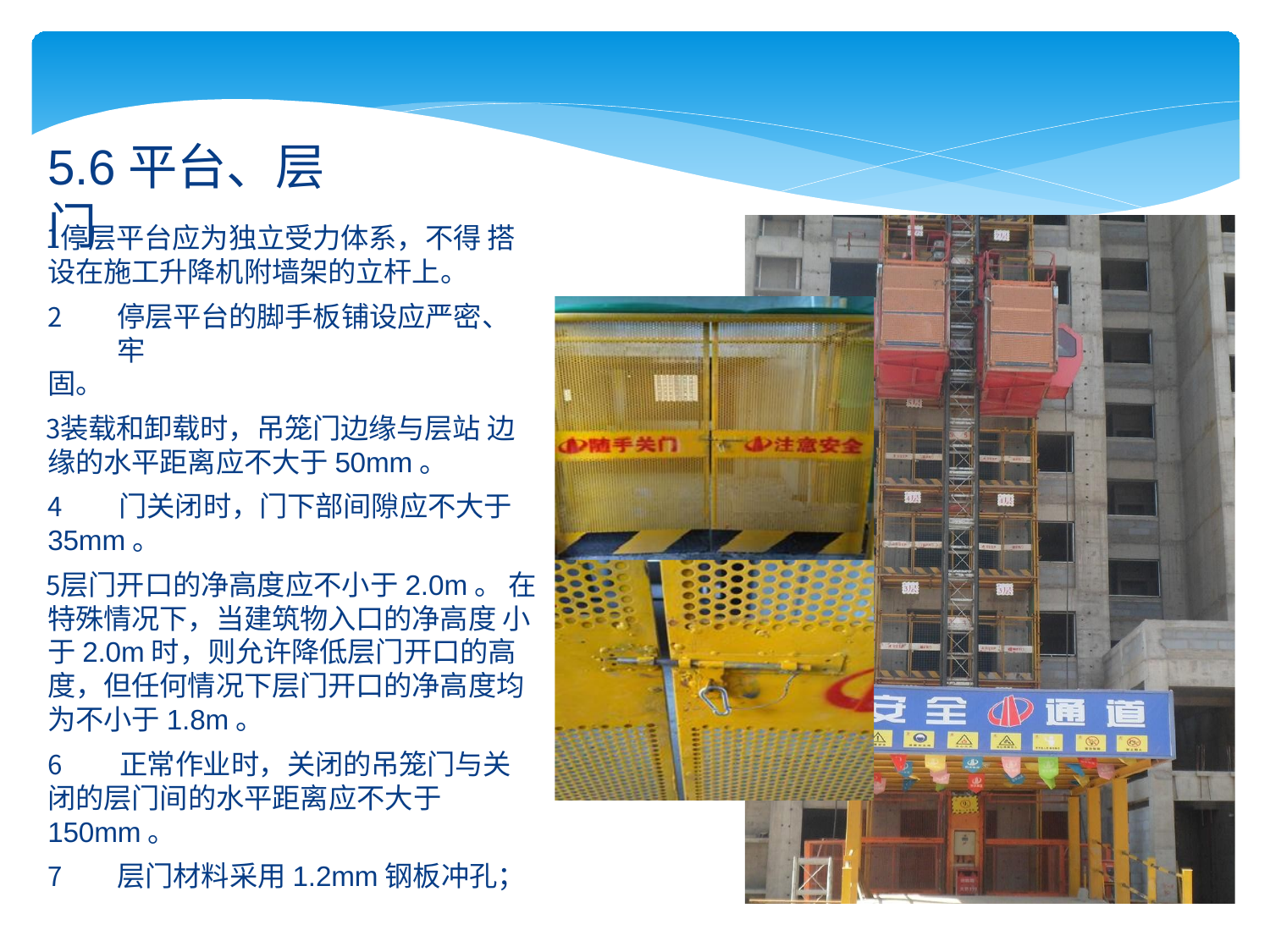

# 5.6平台、层门

停层平台应为独立受力体系，不得 搭设在施工升降机附墙架的立杆上。
停层平台的脚手板铺设应严密、牢
固。
装载和卸载时，吊笼门边缘与层站 边缘的水平距离应不大于50mm。
门关闭时，门下部间隙应不大于
35mm。
层门开口的净高度应不小于2.0m。 在特殊情况下，当建筑物入口的净高度 小于2.0m时，则允许降低层门开口的高 度，但任何情况下层门开口的净高度均 为不小于1.8m。
正常作业时，关闭的吊笼门与关
闭的层门间的水平距离应不大于150mm。
层门材料采用1.2mm钢板冲孔；